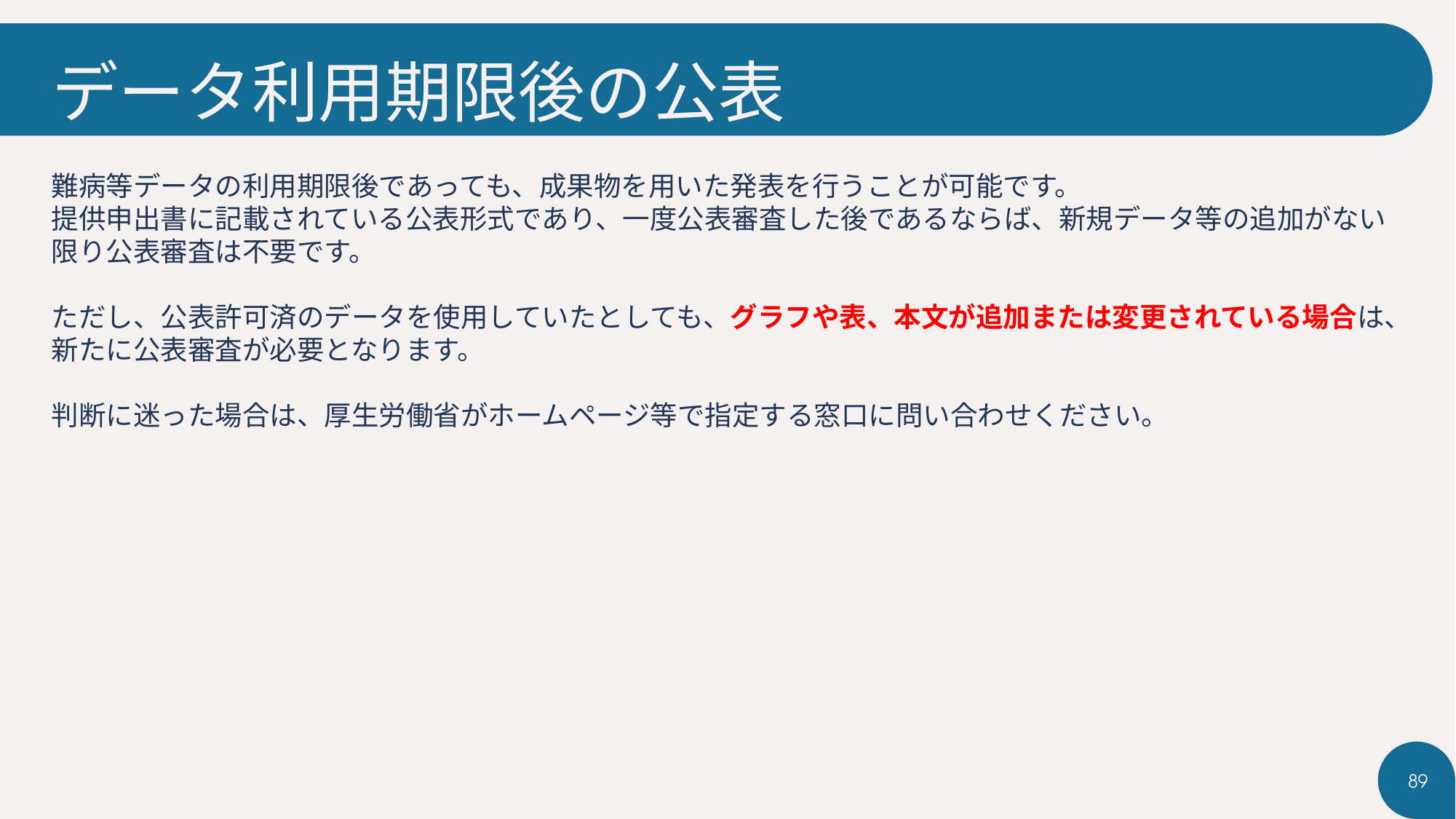

# データ利用期限後の公表
難病等データの利用期限後であっても、成果物を用いた発表を行うことが可能です。
提供申出書に記載されている公表形式であり、一度公表審査した後であるならば、新規データ等の追加がない限り公表審査は不要です。

ただし、公表許可済のデータを使用していたとしても、グラフや表、本文が追加または変更されている場合は、新たに公表審査が必要となります。

判断に迷った場合は、厚生労働省がホームページ等で指定する窓口に問い合わせください。
89